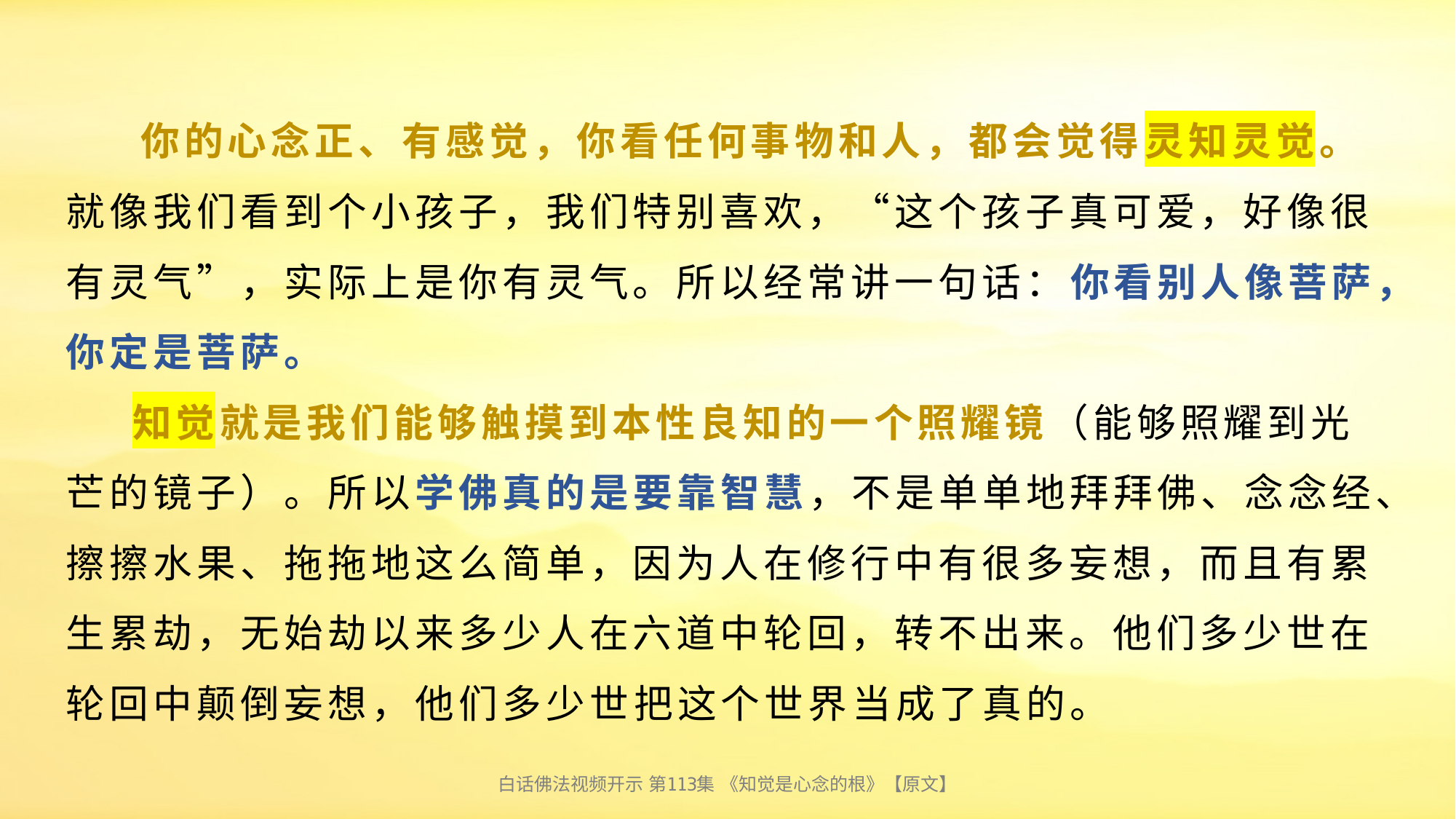

# 你的心念正、有感觉，你看任何事物和人，都会觉得灵知灵觉。就像我们看到个小孩子，我们特别喜欢，“这个孩子真可爱，好像很有灵气”，实际上是你有灵气。所以经常讲一句话：你看别人像菩萨，你定是菩萨。 知觉就是我们能够触摸到本性良知的一个照耀镜（能够照耀到光芒的镜子）。所以学佛真的是要靠智慧，不是单单地拜拜佛、念念经、擦擦水果、拖拖地这么简单，因为人在修行中有很多妄想，而且有累生累劫，无始劫以来多少人在六道中轮回，转不出来。他们多少世在轮回中颠倒妄想，他们多少世把这个世界当成了真的。
白话佛法视频开示 第113集 《知觉是心念的根》【原文】